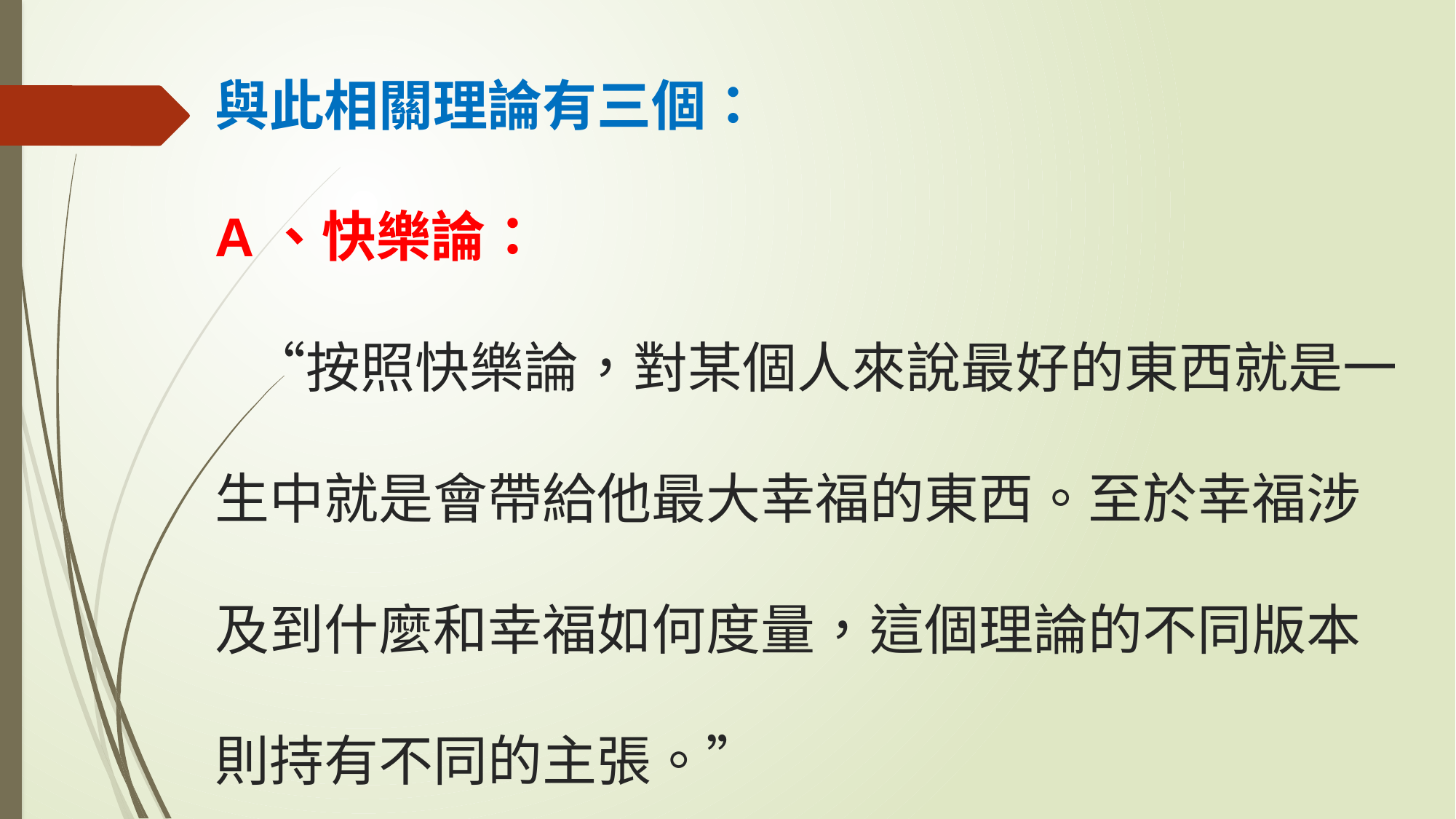

# 與此相關理論有三個： A、快樂論： “按照快樂論，對某個人來說最好的東西就是一生中就是會帶給他最大幸福的東西。至於幸福涉及到什麼和幸福如何度量，這個理論的不同版本則持有不同的主張。”